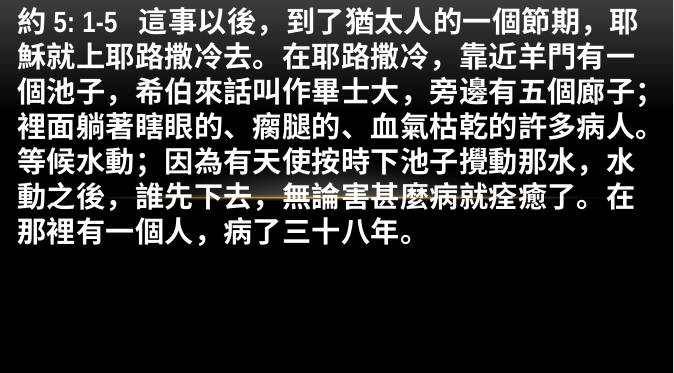

約5: 1-5  這事以後，到了猶太人的一個節期，耶穌就上耶路撒冷去。在耶路撒冷，靠近羊門有一個池子，希伯來話叫作畢士大，旁邊有五個廊子；裡面躺著瞎眼的、瘸腿的、血氣枯乾的許多病人。等候水動；因為有天使按時下池子攪動那水，水動之後，誰先下去，無論害甚麼病就痊癒了。在那裡有一個人，病了三十八年。

#